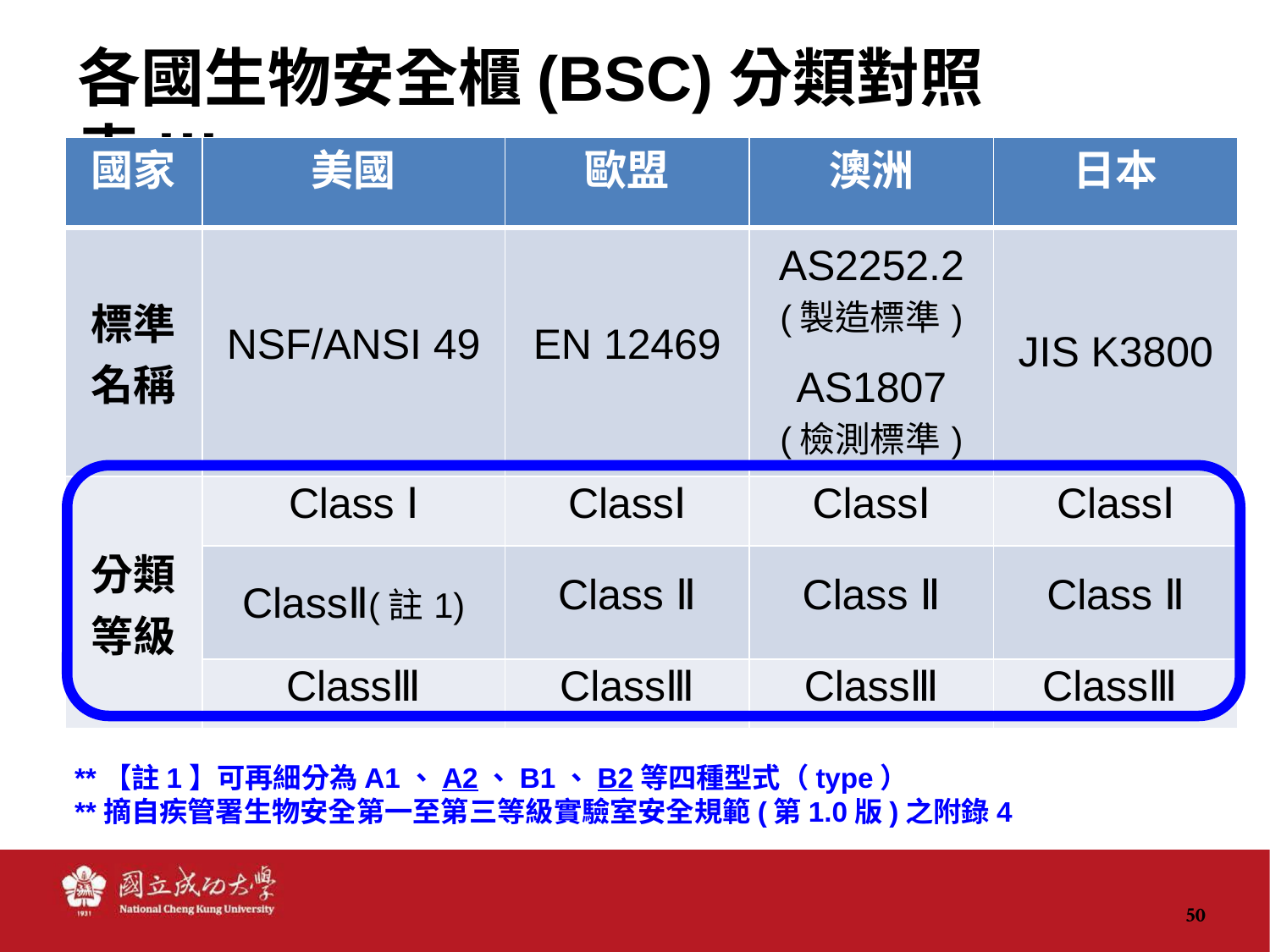

各國生物安全櫃(BSC)分類對照表!!!
| 國家 | 美國 | 歐盟 | 澳洲 | 日本 |
| --- | --- | --- | --- | --- |
| 標準 名稱 | NSF/ANSI 49 | EN 12469 | AS2252.2 (製造標準) AS1807 (檢測標準) | JIS K3800 |
| 分類 等級 | Class Ⅰ | ClassⅠ | ClassⅠ | ClassⅠ |
|  | ClassⅡ(註1) | Class Ⅱ | Class Ⅱ | Class Ⅱ |
|  | ClassⅢ | ClassⅢ | ClassⅢ | ClassⅢ |

**【註1】可再細分為A1、A2、B1、B2等四種型式（type）
**摘自疾管署生物安全第一至第三等級實驗室安全規範(第1.0版)之附錄4
50